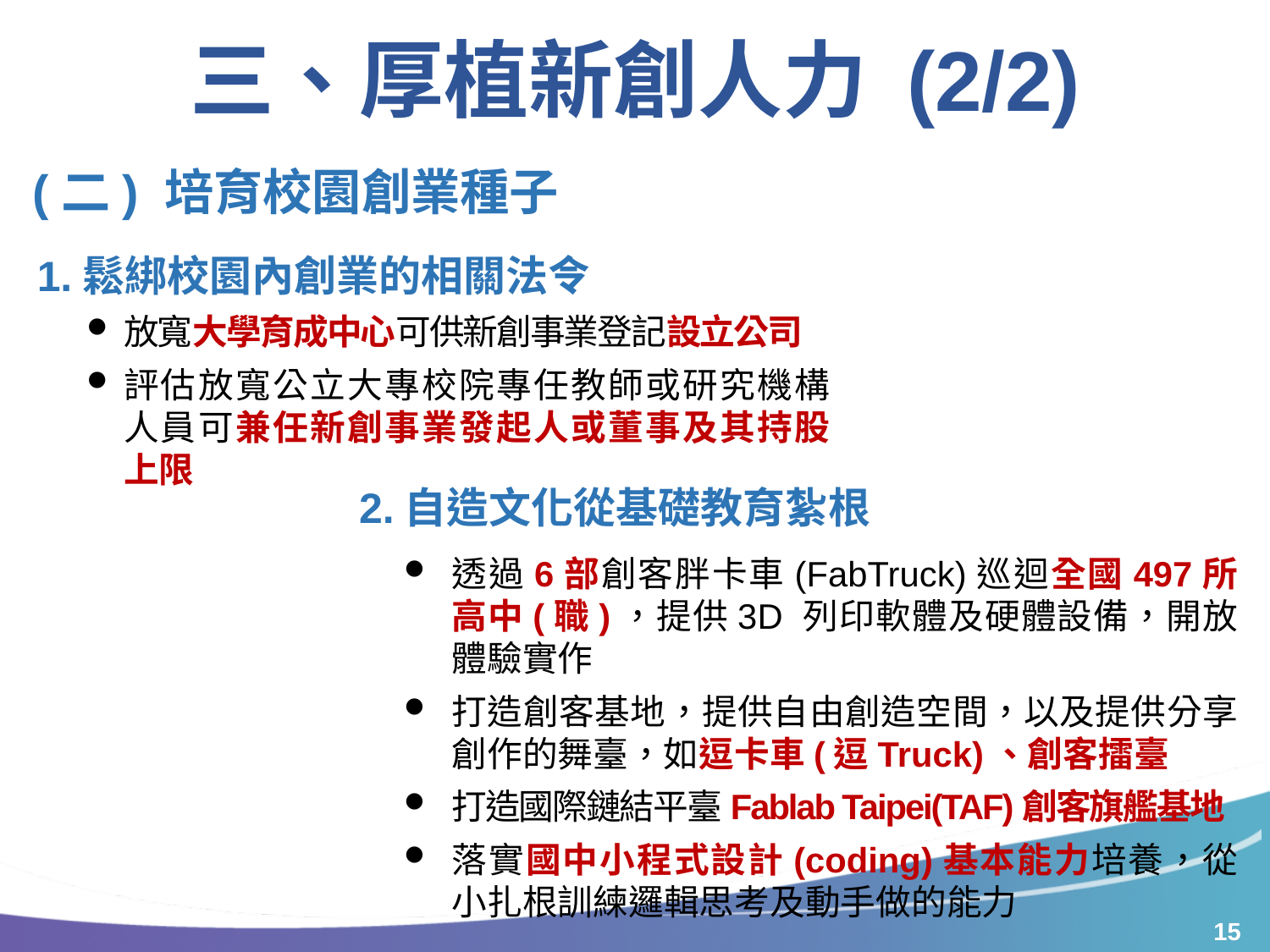

三、厚植新創人力 (2/2)
(二) 培育校園創業種子
1.鬆綁校園內創業的相關法令
放寬大學育成中心可供新創事業登記設立公司
評估放寬公立大專校院專任教師或研究機構人員可兼任新創事業發起人或董事及其持股上限
2.自造文化從基礎教育紮根
透過6部創客胖卡車(FabTruck)巡迴全國497所高中(職)，提供3D 列印軟體及硬體設備，開放體驗實作
打造創客基地，提供自由創造空間，以及提供分享創作的舞臺，如逗卡車(逗Truck)、創客擂臺
打造國際鏈結平臺Fablab Taipei(TAF)創客旗艦基地
落實國中小程式設計(coding)基本能力培養，從小扎根訓練邏輯思考及動手做的能力
15